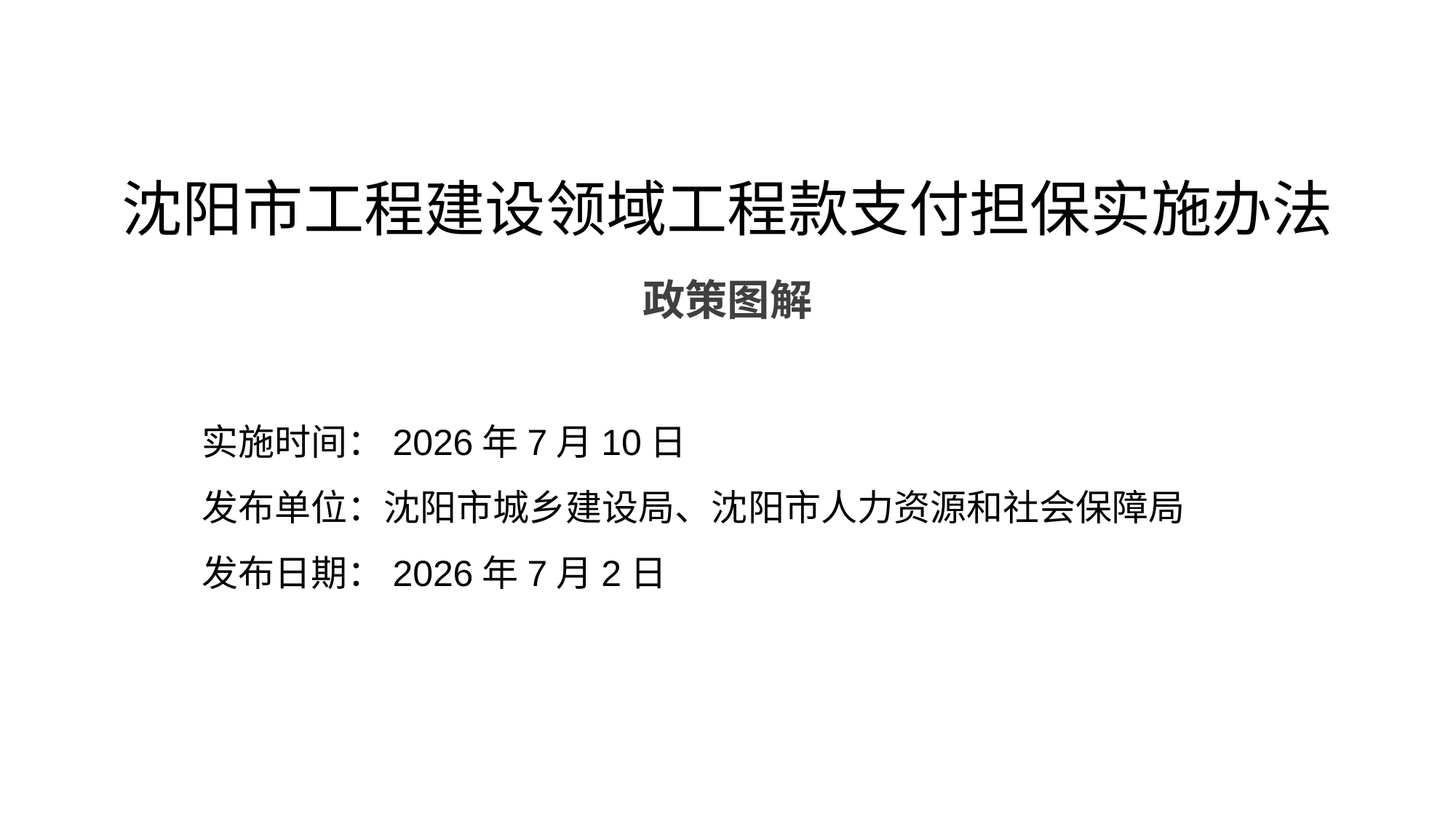

# 沈阳市工程建设领域工程款支付担保实施办法
政策图解
实施时间：2026年7月10日
发布单位：沈阳市城乡建设局、沈阳市人力资源和社会保障局
发布日期：2026年7月2日